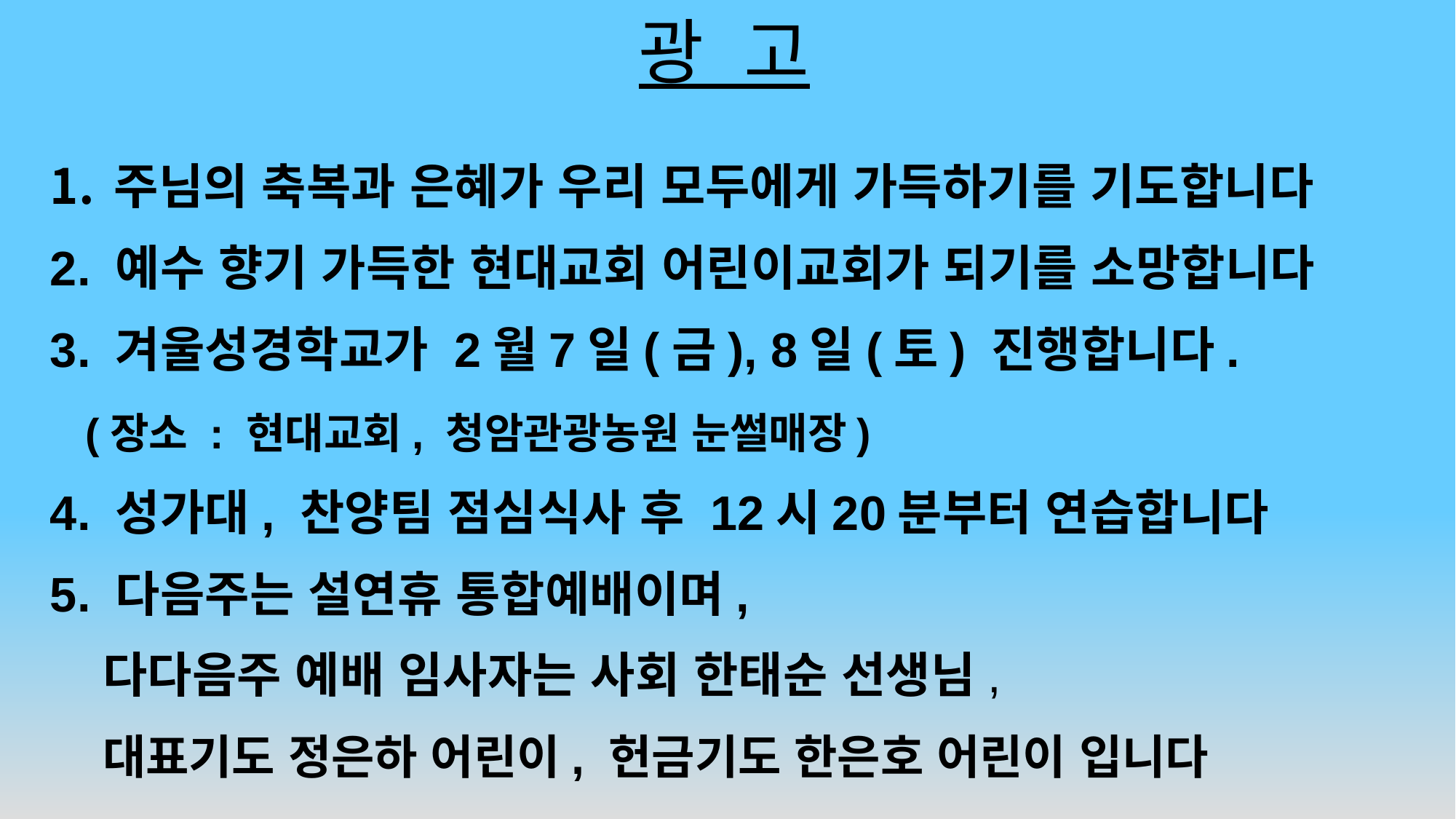

# 광  고
주님의 축복과 은혜가 우리 모두에게 가득하기를 기도합니다
2. 예수 향기 가득한 현대교회 어린이교회가 되기를 소망합니다
3. 겨울성경학교가 2월7일(금), 8일(토) 진행합니다.
   (장소 : 현대교회, 청암관광농원 눈썰매장)
4. 성가대, 찬양팀 점심식사 후 12시20분부터 연습합니다
5. 다음주는 설연휴 통합예배이며,
   다다음주 예배 임사자는 사회 한태순 선생님,
   대표기도 정은하 어린이, 헌금기도 한은호 어린이 입니다